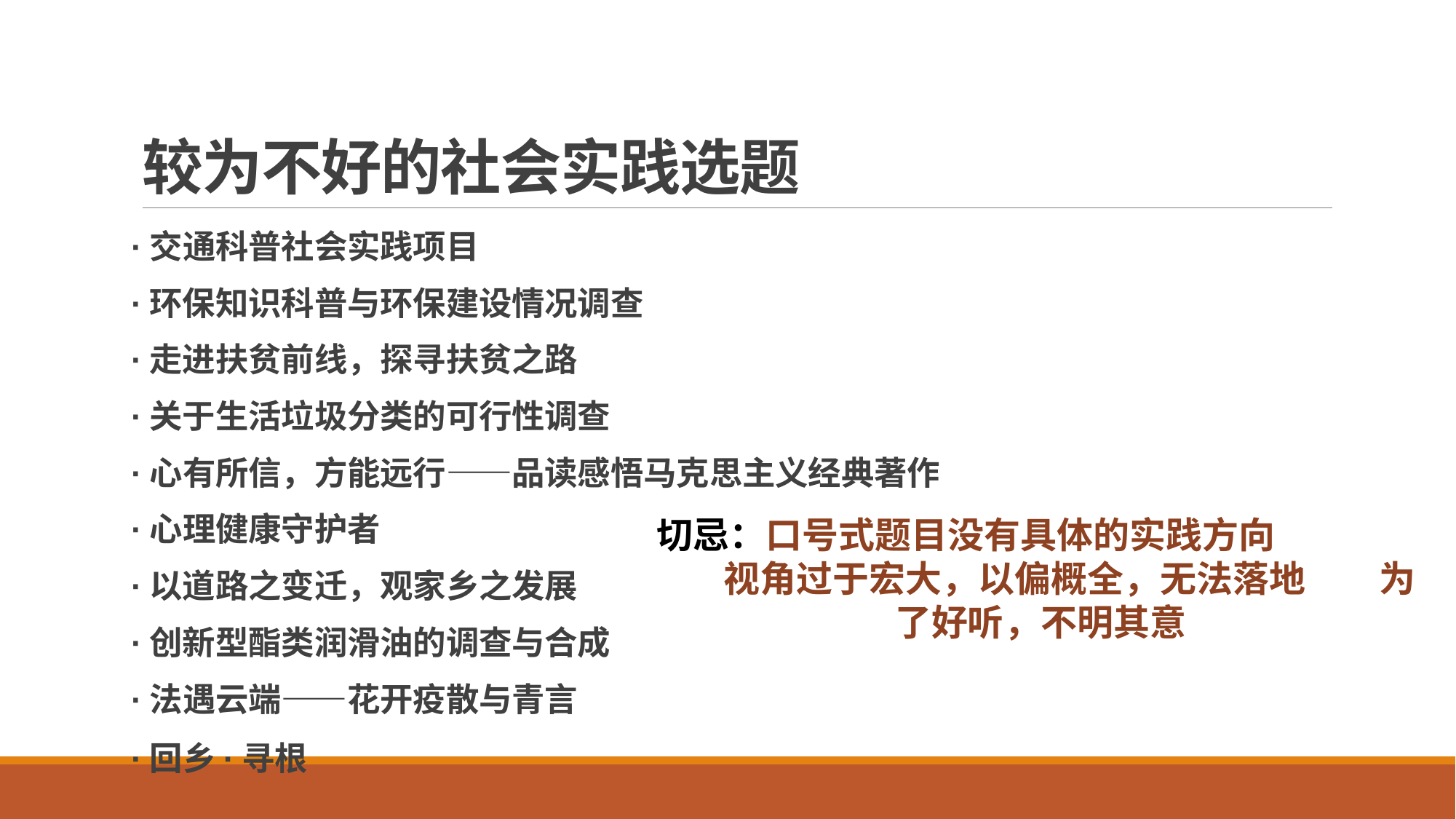

# 较为不好的社会实践选题
·交通科普社会实践项目
·环保知识科普与环保建设情况调查
·走进扶贫前线，探寻扶贫之路
·关于生活垃圾分类的可行性调查
·心有所信，方能远行——品读感悟马克思主义经典著作
·心理健康守护者
·以道路之变迁，观家乡之发展
·创新型酯类润滑油的调查与合成
·法遇云端——花开疫散与青言
·回乡·寻根
切忌：口号式题目没有具体的实践方向
      视角过于宏大，以偏概全，无法落地         为了好听，不明其意